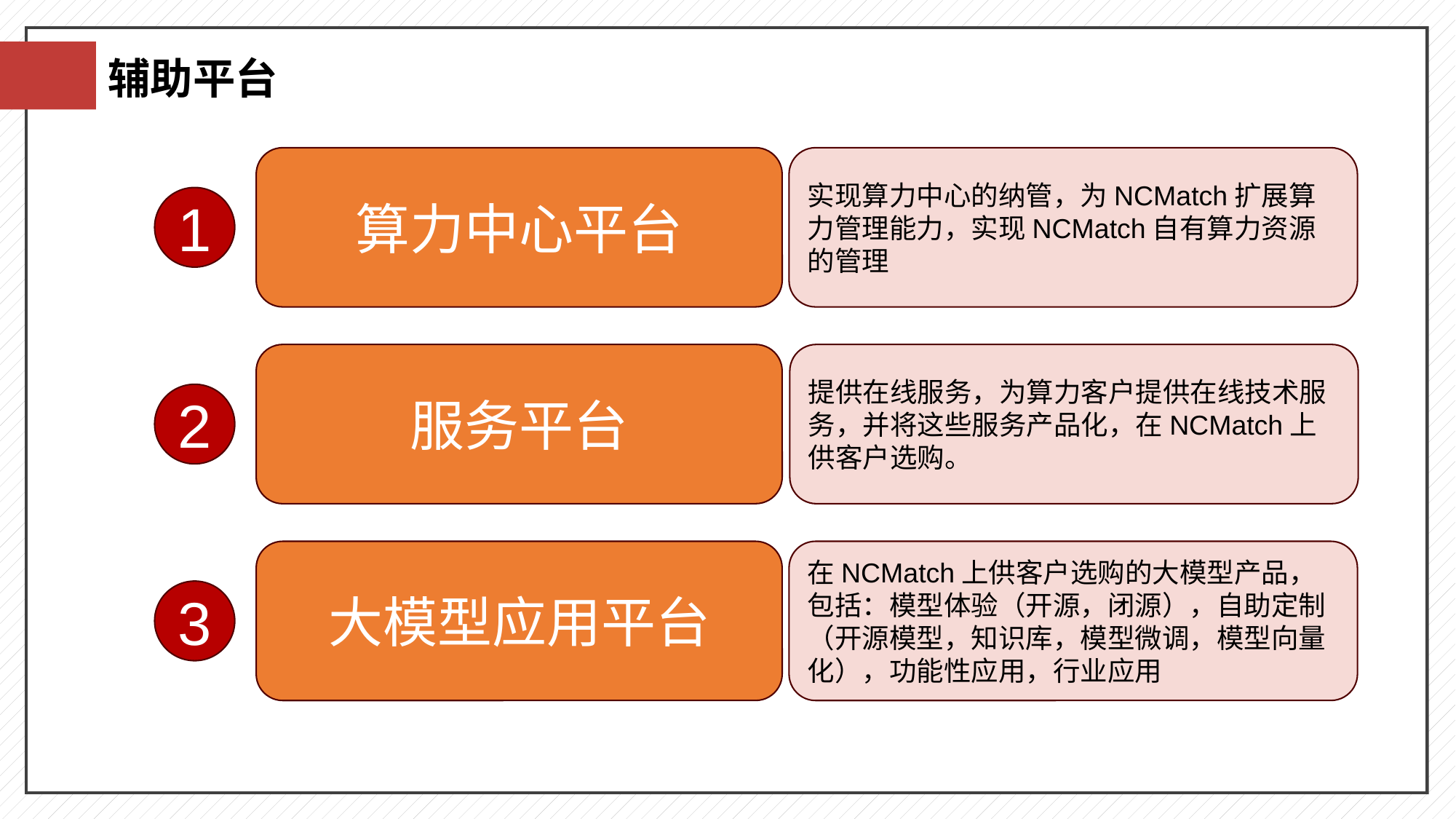

辅助平台
算力中心平台
实现算力中心的纳管，为NCMatch扩展算力管理能力，实现NCMatch自有算力资源的管理
1
服务平台
提供在线服务，为算力客户提供在线技术服务，并将这些服务产品化，在NCMatch上供客户选购。
2
大模型应用平台
在NCMatch上供客户选购的大模型产品，包括：模型体验（开源，闭源），自助定制（开源模型，知识库，模型微调，模型向量化），功能性应用，行业应用
3